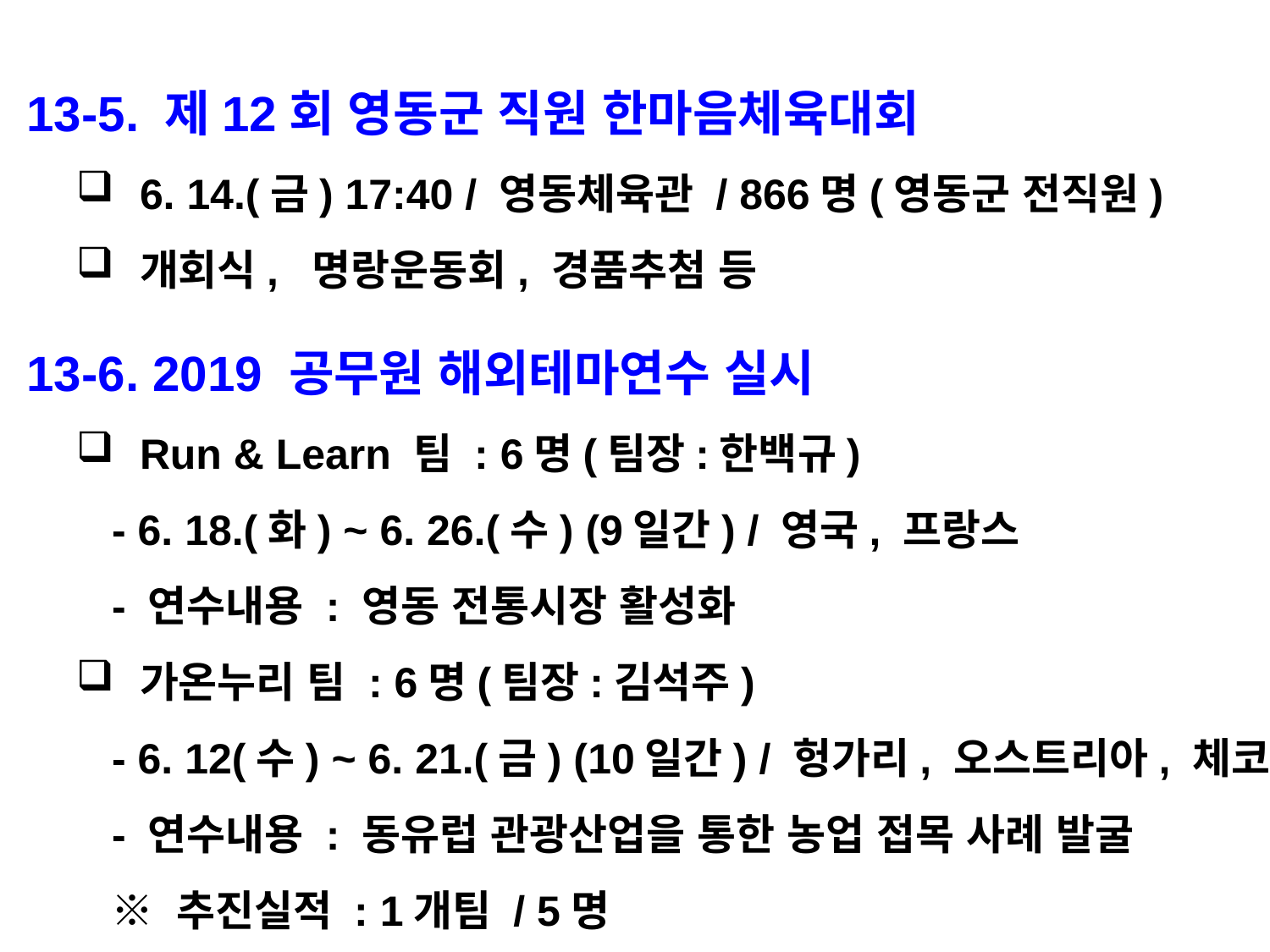

13-5. 제12회 영동군 직원 한마음체육대회
6. 14.(금) 17:40 / 영동체육관 / 866명(영동군 전직원)
개회식,  명랑운동회, 경품추첨 등
 13-6. 2019 공무원 해외테마연수 실시
Run & Learn 팀 : 6명(팀장:한백규)
   - 6. 18.(화) ~ 6. 26.(수) (9일간) / 영국, 프랑스
   - 연수내용 : 영동 전통시장 활성화
가온누리 팀 : 6명(팀장:김석주)
   - 6. 12(수) ~ 6. 21.(금) (10일간) / 헝가리, 오스트리아, 체코
   - 연수내용 : 동유럽 관광산업을 통한 농업 접목 사례 발굴
   ※ 추진실적 : 1개팀 / 5명